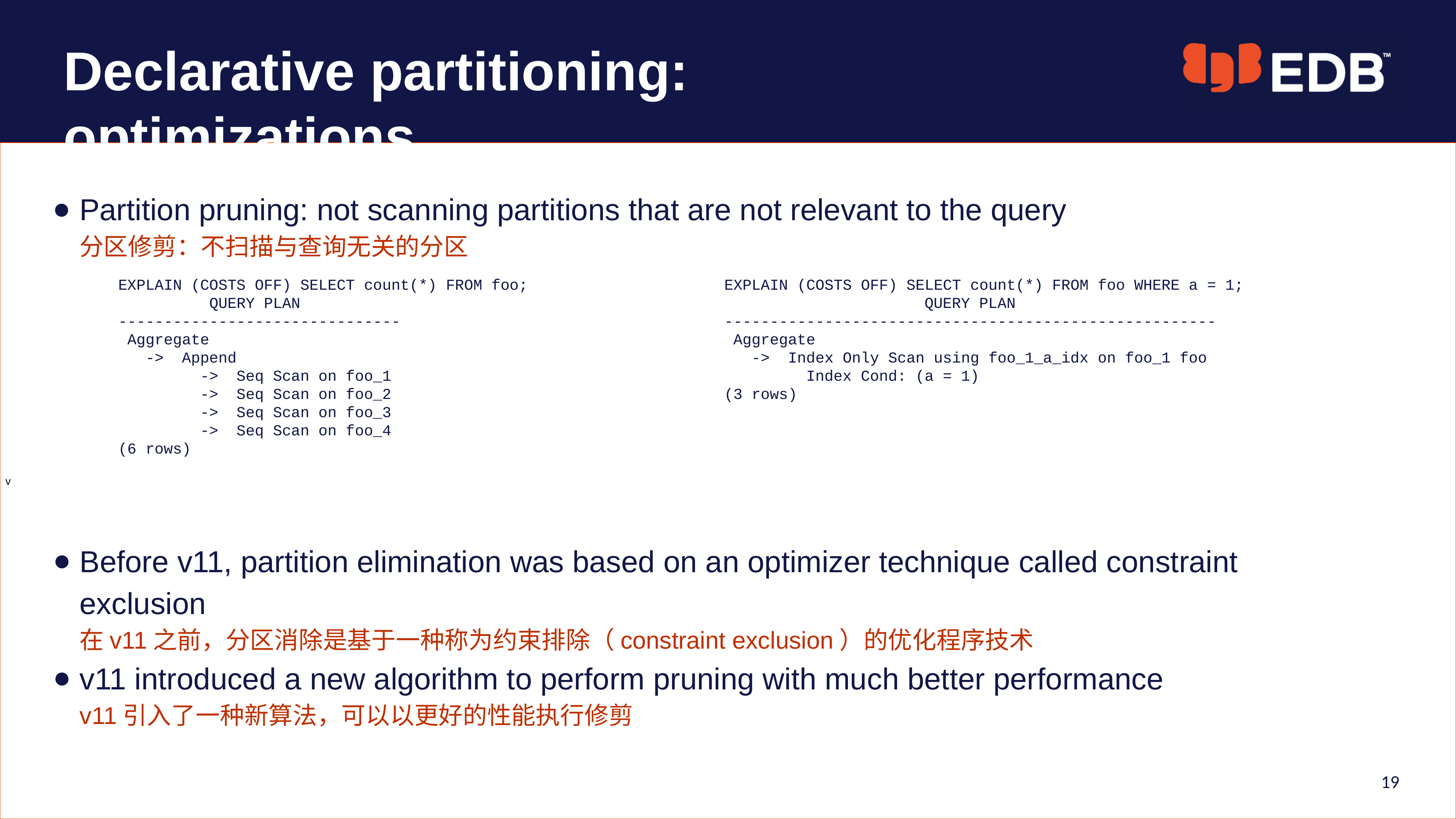

Declarative partitioning: optimizations
Partition pruning: not scanning partitions that are not relevant to the query
分区修剪：不扫描与查询无关的分区
EXPLAIN (COSTS OFF) SELECT count(*) FROM foo;
          QUERY PLAN
-------------------------------
 Aggregate
   ->  Append
         ->  Seq Scan on foo_1
         ->  Seq Scan on foo_2
         ->  Seq Scan on foo_3
         ->  Seq Scan on foo_4
(6 rows)
EXPLAIN (COSTS OFF) SELECT count(*) FROM foo WHERE a = 1;
                      QUERY PLAN
------------------------------------------------------
 Aggregate
   ->  Index Only Scan using foo_1_a_idx on foo_1 foo
         Index Cond: (a = 1)
(3 rows)
Before v11, partition elimination was based on an optimizer technique called constraint exclusion
在v11之前，分区消除是基于一种称为约束排除（constraint exclusion）的优化程序技术
v11 introduced a new algorithm to perform pruning with much better performance
v11引入了一种新算法，可以以更好的性能执行修剪
19
19